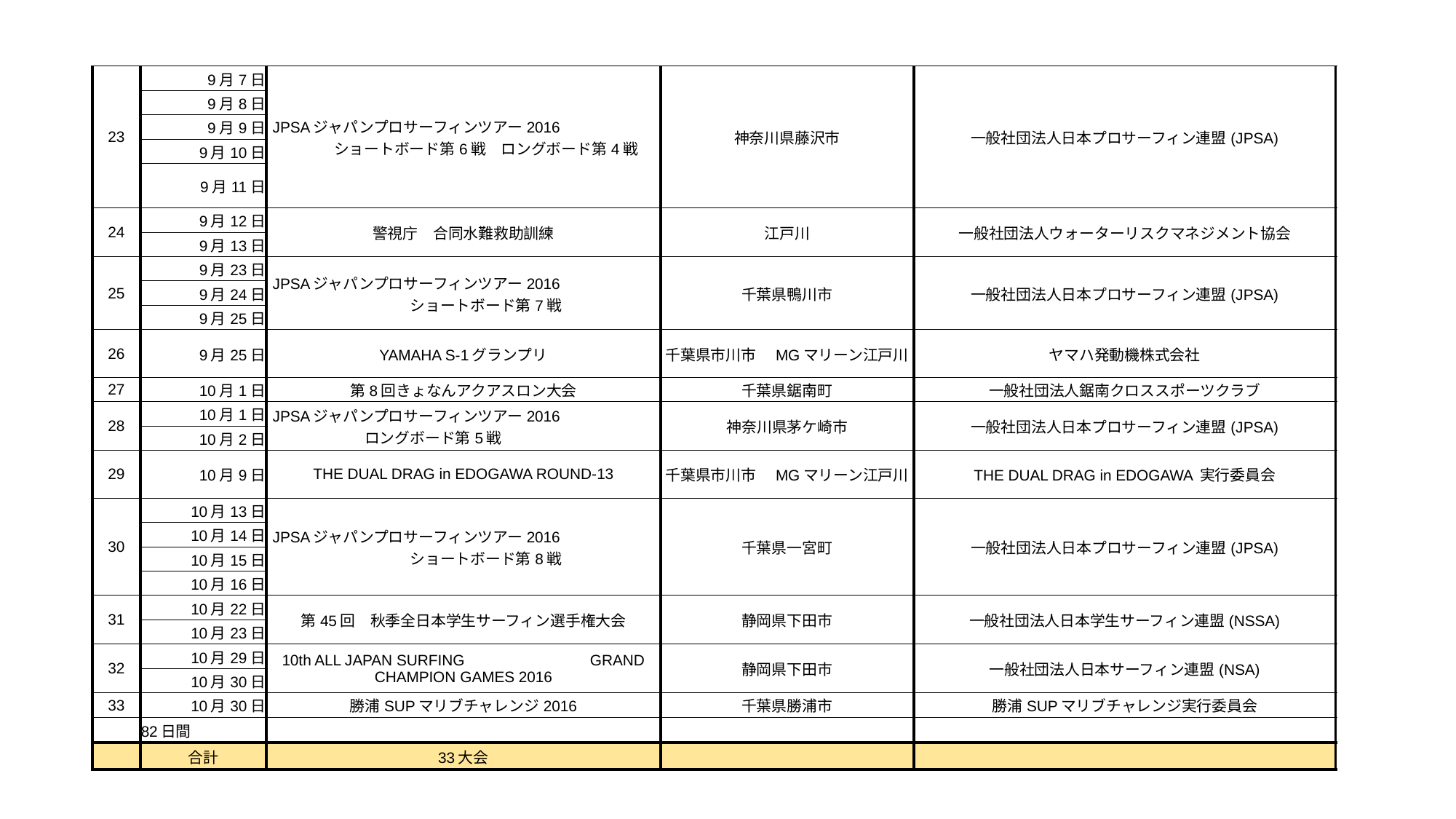

| 23 | 9月7日 | JPSAジャパンプロサーフィンツアー2016　　　　　　　　　ショートボード第6戦　ロングボード第4戦 | 神奈川県藤沢市 | 一般社団法人日本プロサーフィン連盟(JPSA) |
| --- | --- | --- | --- | --- |
|  | 9月8日 |  |  |  |
|  | 9月9日 |  |  |  |
|  | 9月10日 |  |  |  |
|  | 9月11日 |  |  |  |
| 24 | 9月12日 | 警視庁　合同水難救助訓練 | 江戸川 | 一般社団法人ウォーターリスクマネジメント協会 |
|  | 9月13日 |  |  |  |
| 25 | 9月23日 | JPSAジャパンプロサーフィンツアー2016　　　　　　　　　ショートボード第7戦 | 千葉県鴨川市 | 一般社団法人日本プロサーフィン連盟(JPSA) |
|  | 9月24日 |  |  |  |
|  | 9月25日 |  |  |  |
| 26 | 9月25日 | YAMAHA S-1グランプリ | 千葉県市川市　MGマリーン江戸川 | ヤマハ発動機株式会社 |
| 27 | 10月1日 | 第8回きょなんアクアスロン大会 | 千葉県鋸南町 | 一般社団法人鋸南クロススポーツクラブ |
| 28 | 10月1日 | JPSAジャパンプロサーフィンツアー2016　　　　　　　　　ロングボード第5戦 | 神奈川県茅ケ崎市 | 一般社団法人日本プロサーフィン連盟(JPSA) |
|  | 10月2日 |  |  |  |
| 29 | 10月9日 | THE DUAL DRAG in EDOGAWA ROUND-13 | 千葉県市川市　MGマリーン江戸川 | THE DUAL DRAG in EDOGAWA 実行委員会 |
| 30 | 10月13日 | JPSAジャパンプロサーフィンツアー2016　　　　　　　　　ショートボード第8戦 | 千葉県一宮町 | 一般社団法人日本プロサーフィン連盟(JPSA) |
|  | 10月14日 |  |  |  |
|  | 10月15日 |  |  |  |
|  | 10月16日 |  |  |  |
| 31 | 10月22日 | 第45回　秋季全日本学生サーフィン選手権大会 | 静岡県下田市 | 一般社団法人日本学生サーフィン連盟(NSSA) |
|  | 10月23日 |  |  |  |
| 32 | 10月29日 | 10th ALL JAPAN SURFING GRAND CHAMPION GAMES 2016 | 静岡県下田市 | 一般社団法人日本サーフィン連盟(NSA) |
|  | 10月30日 |  |  |  |
| 33 | 10月30日 | 勝浦SUPマリブチャレンジ2016 | 千葉県勝浦市 | 勝浦SUPマリブチャレンジ実行委員会 |
|  | 82日間 |  |  |  |
|  | 合計 | 33大会 |  |  |